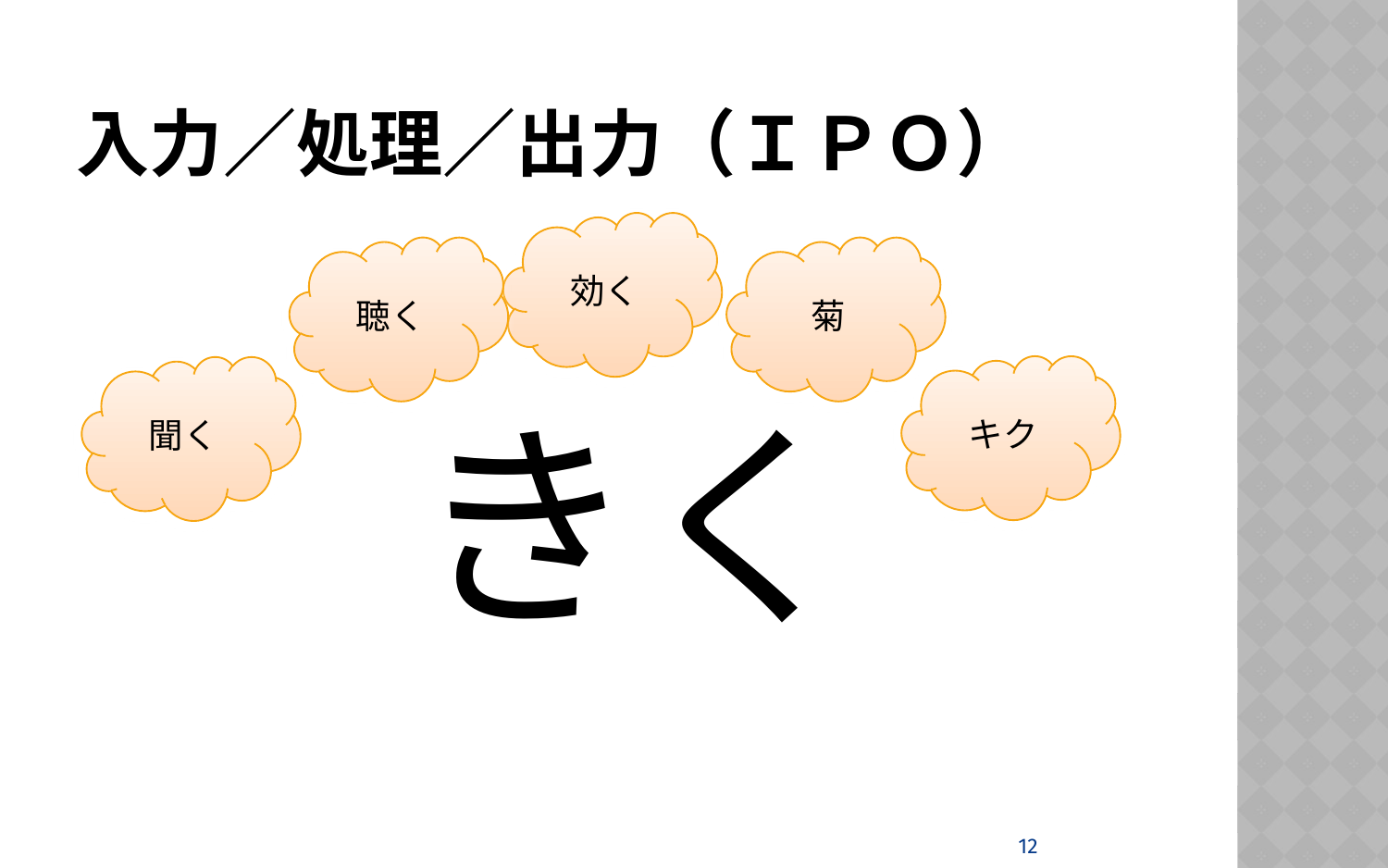

# 入力／処理／出力（ＩＰＯ）

効く
聴く
菊
キク
聞く
きく
12